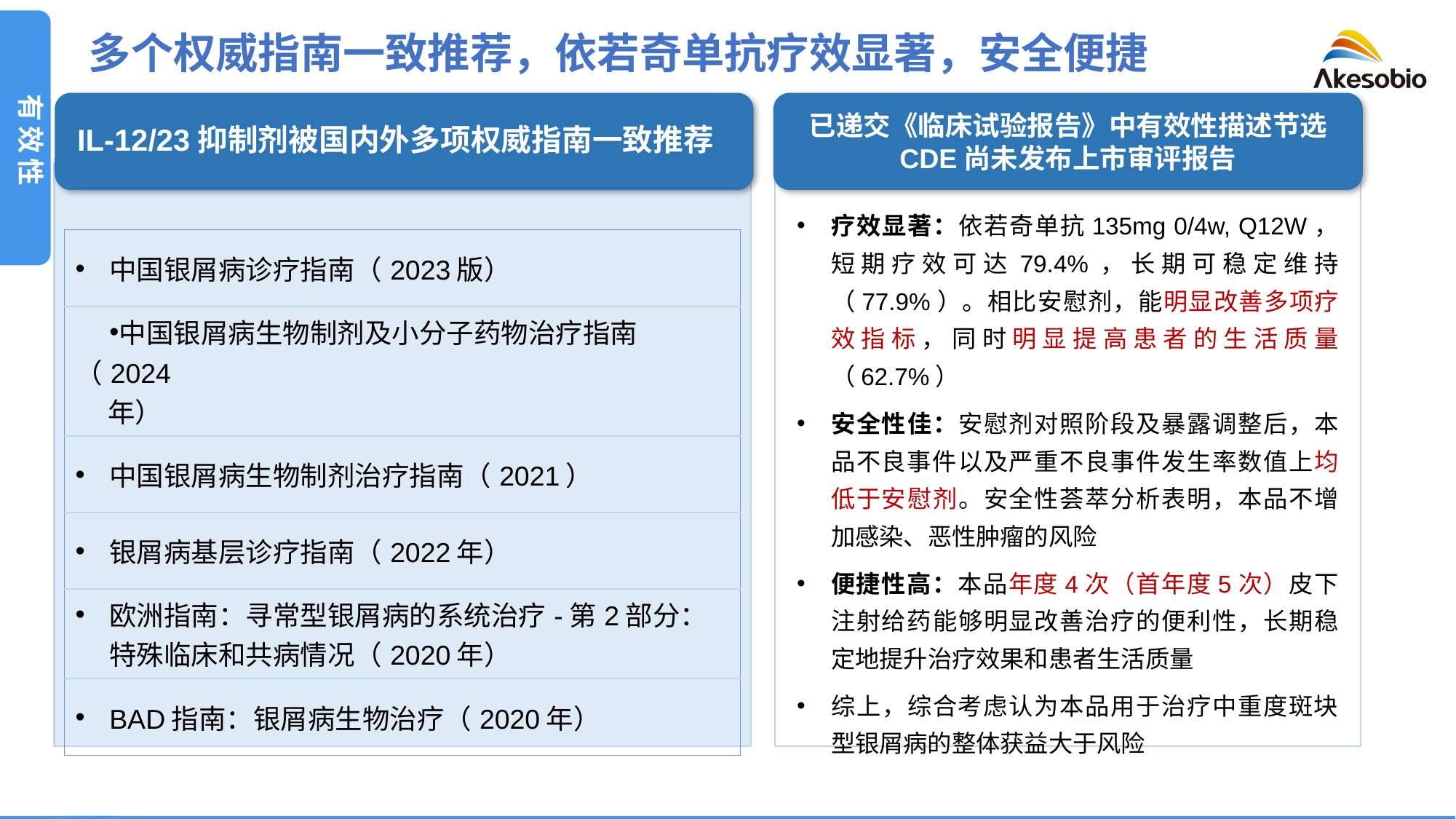

多个权威指南一致推荐，依若奇单抗疗效显著，安全便捷
有效性

已递交《临床试验报告》中有效性描述节选
CDE尚未发布上市审评报告
IL-12/23抑制剂被国内外多项权威指南一致推荐

疗效显著：依若奇单抗135mg 0/4w, Q12W，短期疗效可达79.4%，长期可稳定维持（77.9%）。相比安慰剂，能明显改善多项疗效指标，同时明显提高患者的生活质量（62.7%）
安全性佳：安慰剂对照阶段及暴露调整后，本品不良事件以及严重不良事件发生率数值上均低于安慰剂。安全性荟萃分析表明，本品不增加感染、恶性肿瘤的风险
便捷性高：本品年度4次（首年度5次）皮下注射给药能够明显改善治疗的便利性，长期稳定地提升治疗效果和患者生活质量
综上，综合考虑认为本品用于治疗中重度斑块型银屑病的整体获益大于风险
| 中国银屑病诊疗指南（2023版） |
| --- |
| 中国银屑病生物制剂及小分子药物治疗指南（2024 年） |
| 中国银屑病生物制剂治疗指南（2021） |
| 银屑病基层诊疗指南（2022年） |
| 欧洲指南：寻常型银屑病的系统治疗-第2部分：特殊临床和共病情况（2020年） |
| BAD指南：银屑病生物治疗（2020年） |